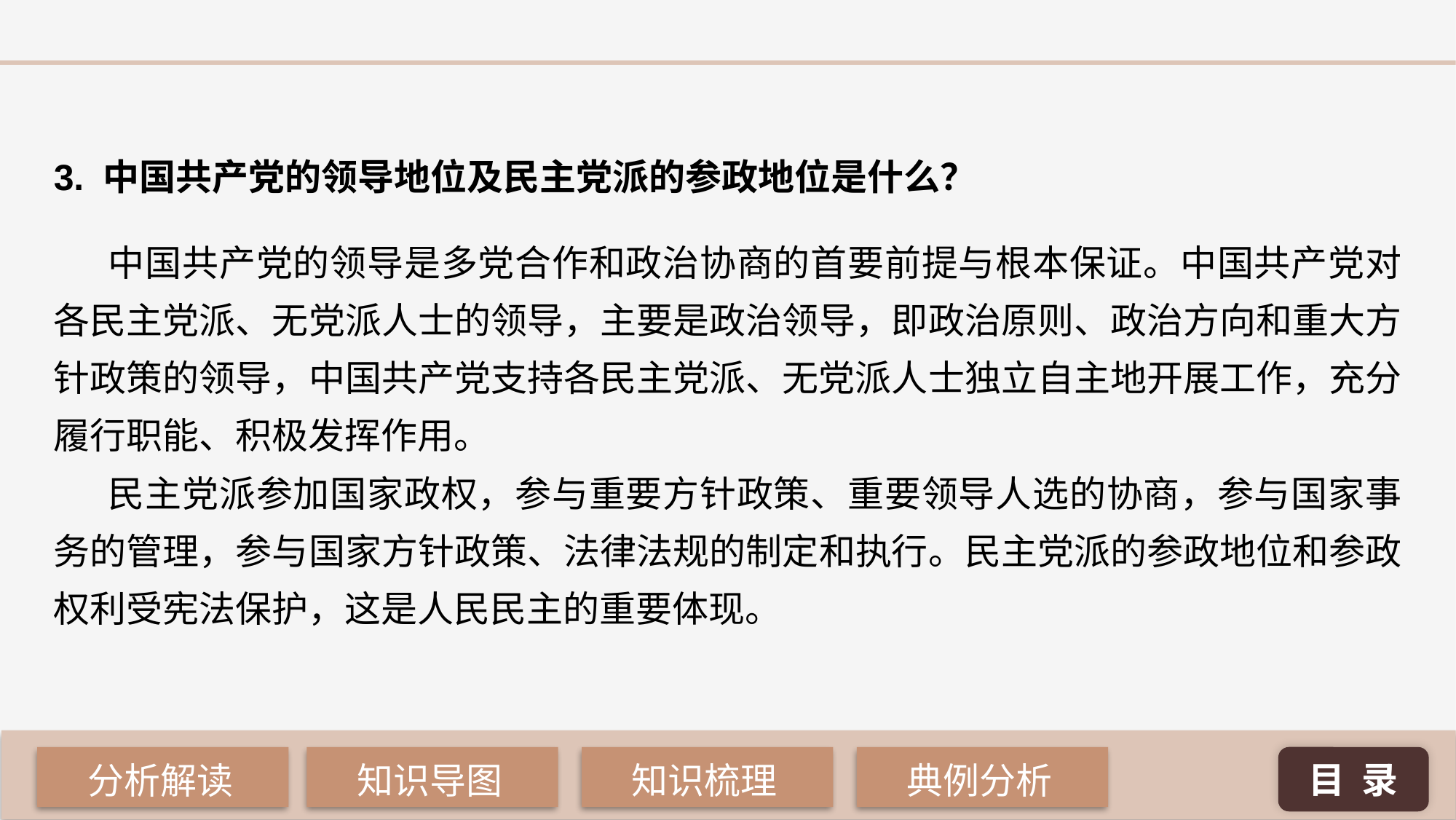

3. 中国共产党的领导地位及民主党派的参政地位是什么？
中国共产党的领导是多党合作和政治协商的首要前提与根本保证。中国共产党对各民主党派、无党派人士的领导，主要是政治领导，即政治原则、政治方向和重大方针政策的领导，中国共产党支持各民主党派、无党派人士独立自主地开展工作，充分履行职能、积极发挥作用。
民主党派参加国家政权，参与重要方针政策、重要领导人选的协商，参与国家事务的管理，参与国家方针政策、法律法规的制定和执行。民主党派的参政地位和参政权利受宪法保护，这是人民民主的重要体现。